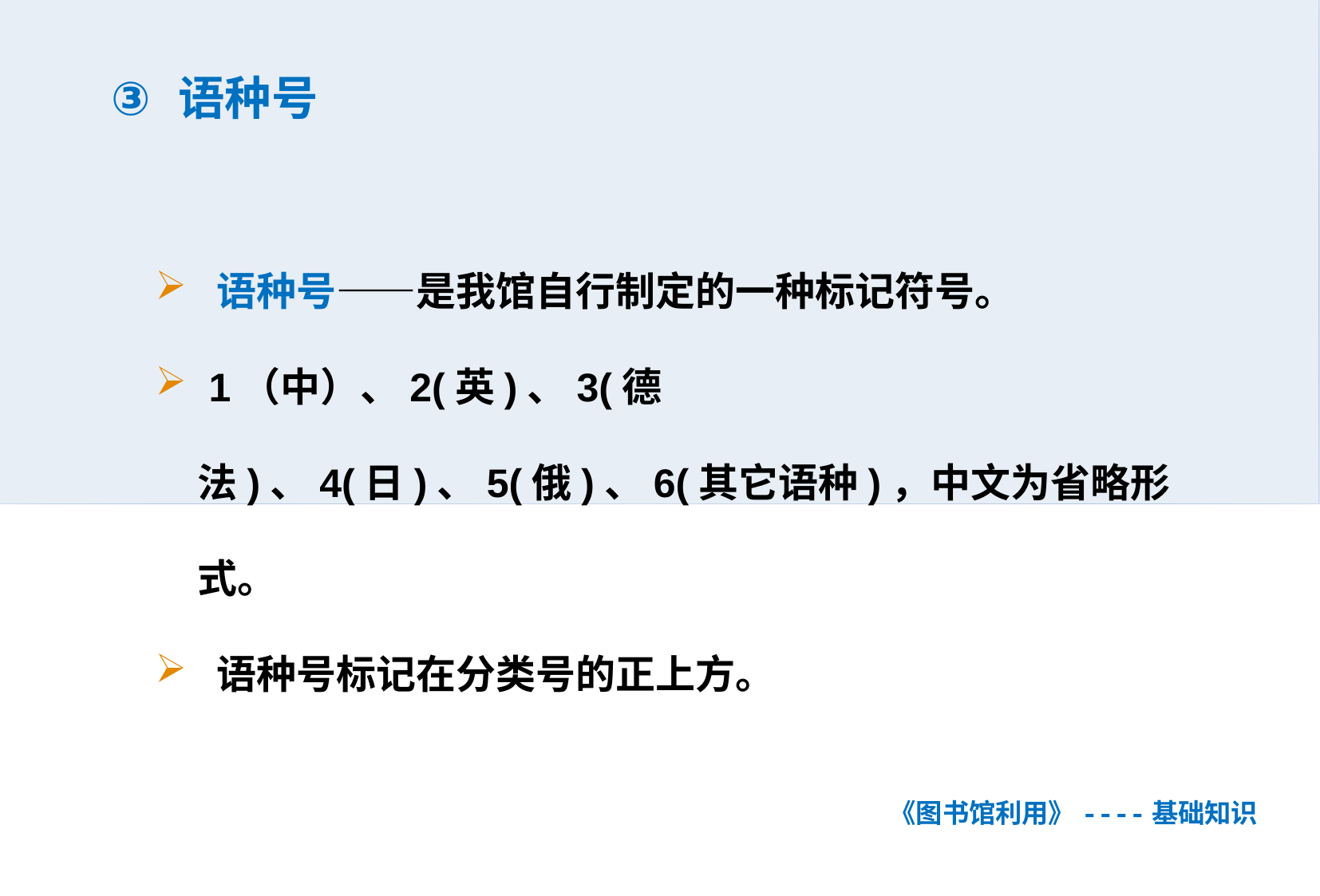

# 语种号
 语种号——是我馆自行制定的一种标记符号。
 1（中）、2(英)、3(德法)、4(日)、5(俄)、6(其它语种)，中文为省略形式。
 语种号标记在分类号的正上方。
《图书馆利用》----基础知识